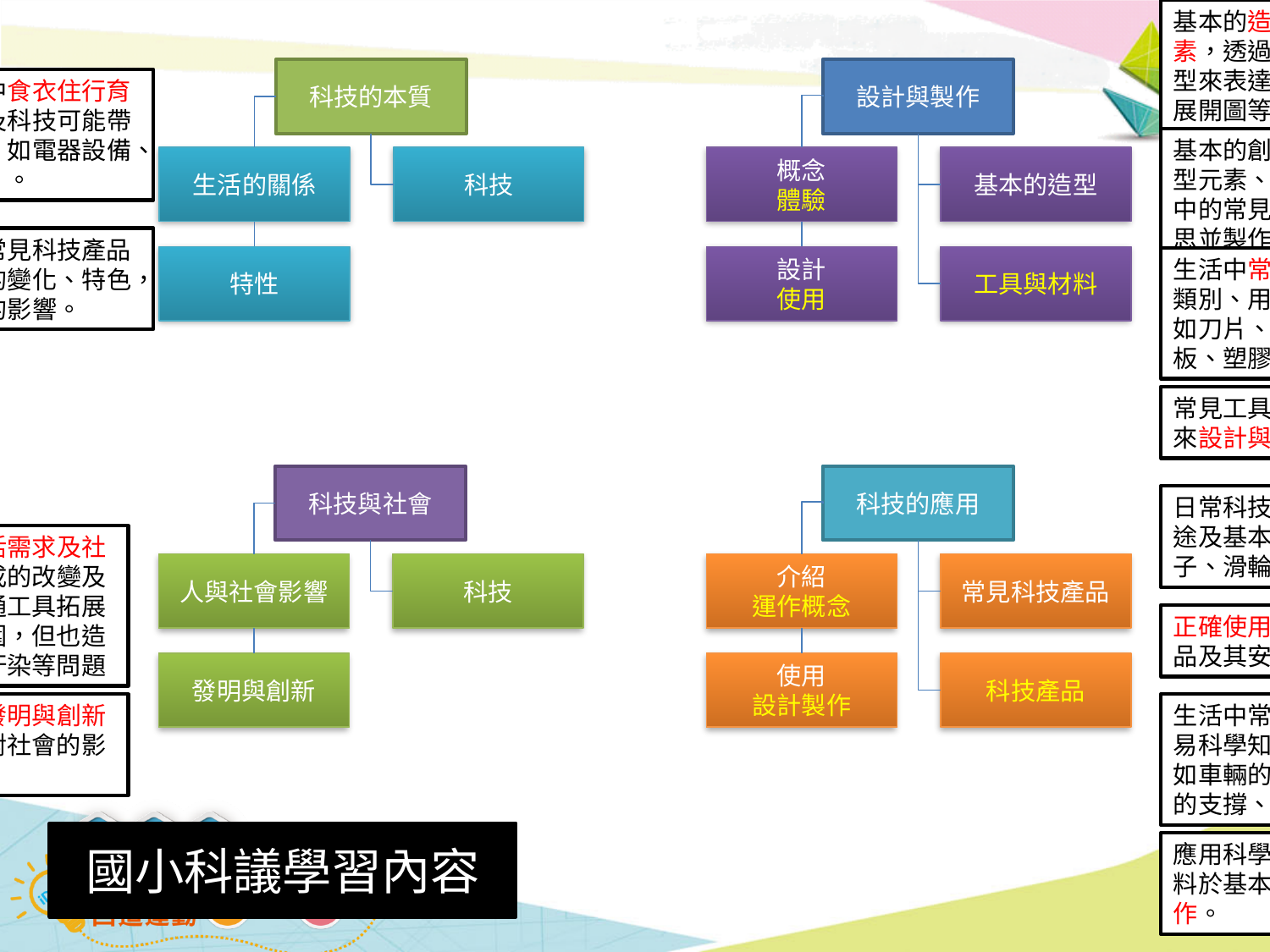

基本的造型種類及構成要素，透過交談、繪圖或模型來表達想法。如平面圖、展開圖等
科技的本質
設計與製作
科技在生活中食衣住行育樂的用途，及科技可能帶來的優缺點。如電器設備、交通工具等。。
基本的創意發想概念、造型元素、設計意象及生活中的常見材料，組合後構思並製作產品
生活的關係
科技
概念
體驗
基本的造型
日常生活中常見科技產品在不同時代的變化、特色，及其對人類的影響。
特性
設計
使用
工具與材料
生活中常見工具與材料的類別、用途及使用方式。如刀片、線鋸、槌子、木板、塑膠板等。
常見工具與材料，並能用來設計與製作產品。
科技與社會
科技的應用
日常科技產品的類別、用途及基本運作方式。如輪子、滑輪、齒輪、槓桿等。
科技對個人生活需求及社會發展可能造成的改變及優缺點。如交通工具拓展人類的生活範圍，但也造成能源消耗及汙染等問題
人與社會影響
科技
介紹
運作概念
常見科技產品
正確使用日常生活科技產品及其安全注意事項。
發明與創新
使用
設計製作
科技產品
國內外的科技發明與創新事例，以及其對社會的影響。
生活中常見科技產品的簡易科學知識及構造概念。如車輛的齒輪傳動、橋樑的支撐、燈泡通電等。
國小科議學習內容
應用科學概念、工具及材料於基本的產品設計及製作。